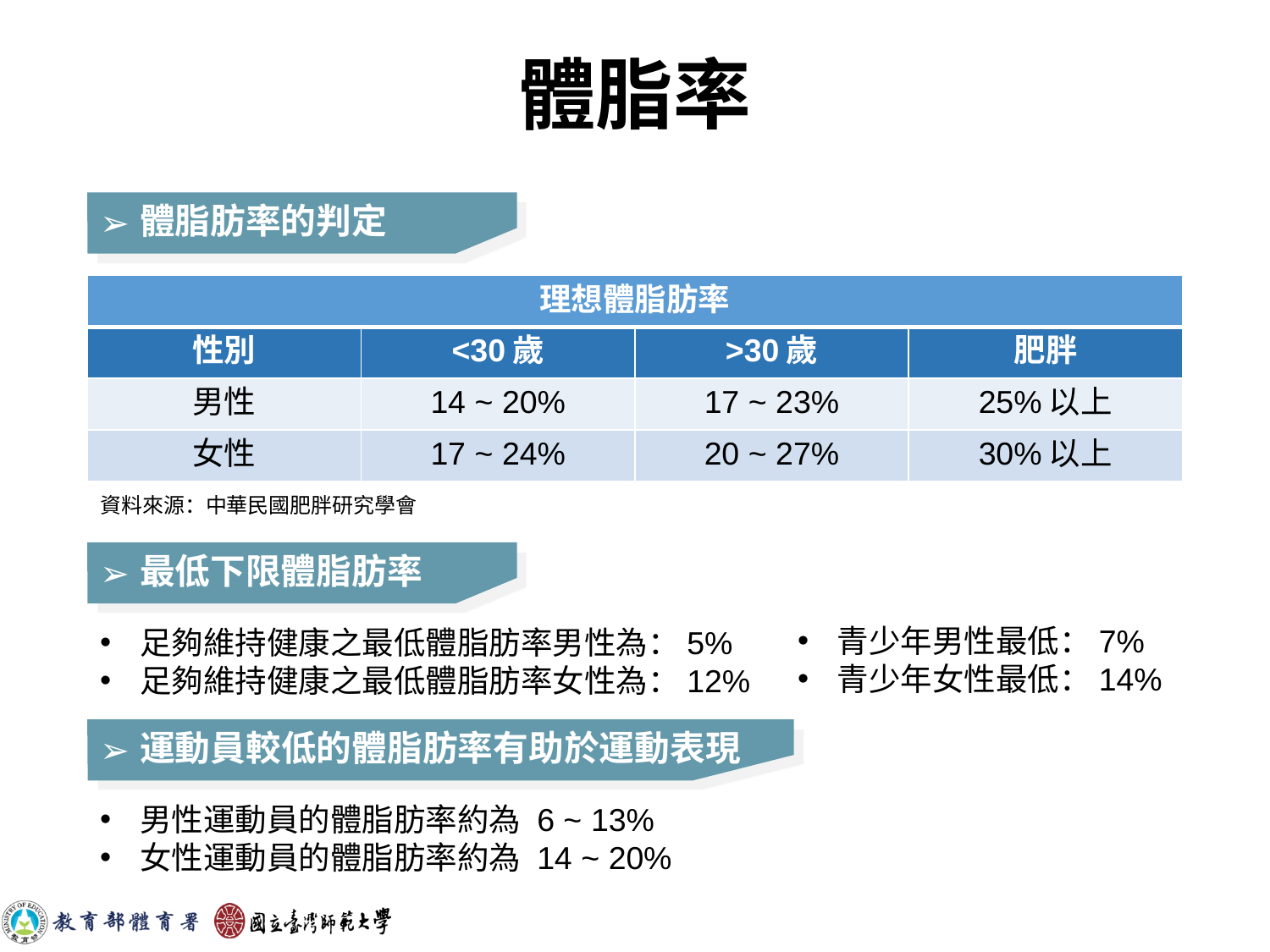

# 體脂率

體脂肪率的判定
| 理想體脂肪率 |  |  |  |
| --- | --- | --- | --- |
| 性別 | <30歲 | >30歲 | 肥胖 |
| 男性 | 14 ~ 20% | 17 ~ 23% | 25%以上 |
| 女性 | 17 ~ 24% | 20 ~ 27% | 30%以上 |
資料來源：中華民國肥胖研究學會

最低下限體脂肪率
青少年男性最低：7%
青少年女性最低：14%
足夠維持健康之最低體脂肪率男性為：5%
足夠維持健康之最低體脂肪率女性為：12%

運動員較低的體脂肪率有助於運動表現
男性運動員的體脂肪率約為 6 ~ 13%
女性運動員的體脂肪率約為 14 ~ 20%